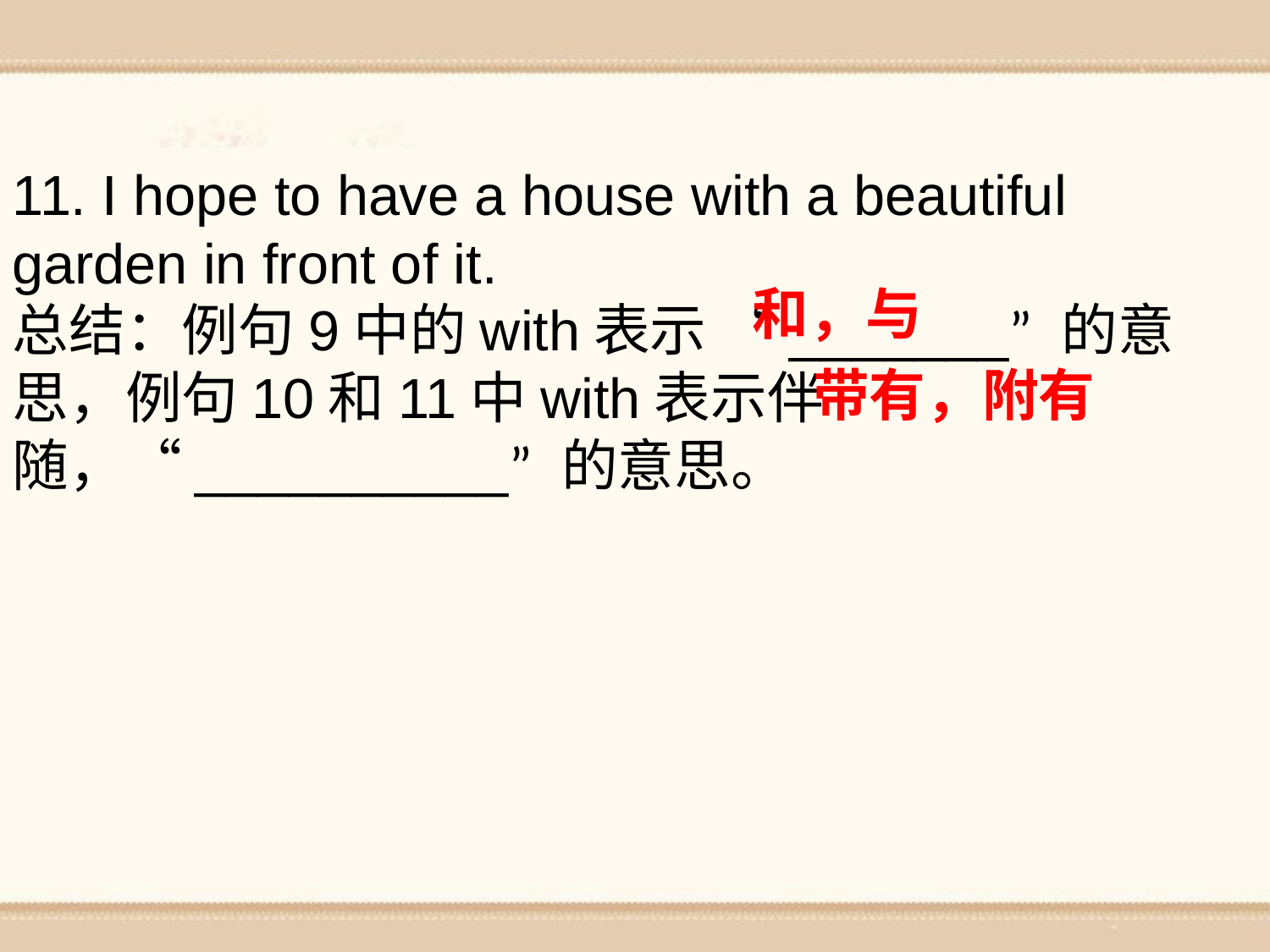

11. I hope to have a house with a beautiful garden in front of it.
总结：例句9中的with表示 “_______” 的意思，例句10和11中with表示伴随，“__________” 的意思。
和，与
带有，附有